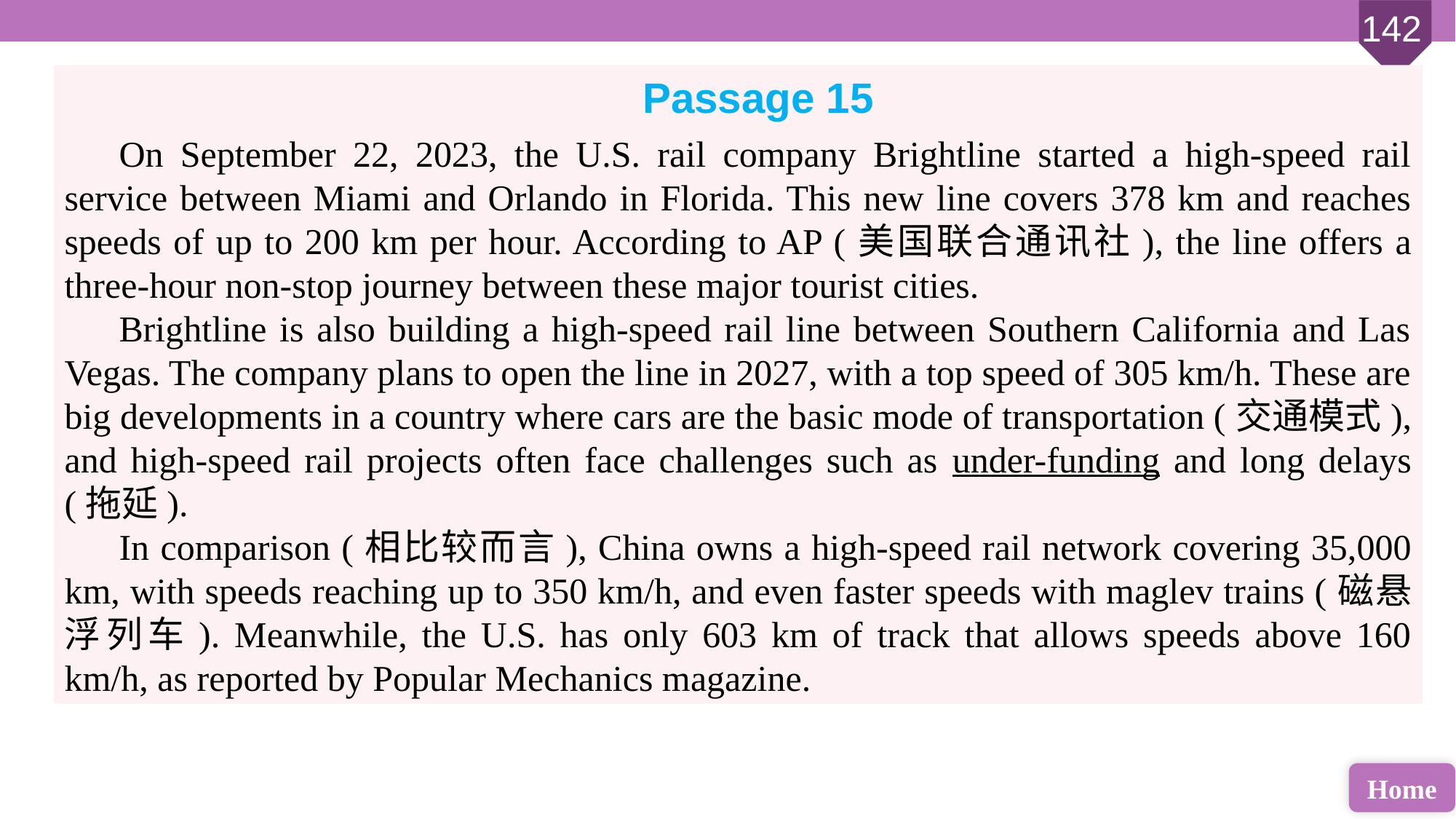

Passage 15
On September 22, 2023, the U.S. rail company Brightline started a high-speed rail service between Miami and Orlando in Florida. This new line covers 378 km and reaches speeds of up to 200 km per hour. According to AP (美国联合通讯社), the line offers a three-hour non-stop journey between these major tourist cities.
Brightline is also building a high-speed rail line between Southern California and Las Vegas. The company plans to open the line in 2027, with a top speed of 305 km/h. These are big developments in a country where cars are the basic mode of transportation (交通模式), and high-speed rail projects often face challenges such as under-funding and long delays (拖延).
In comparison (相比较而言), China owns a high-speed rail network covering 35,000 km, with speeds reaching up to 350 km/h, and even faster speeds with maglev trains (磁悬浮列车). Meanwhile, the U.S. has only 603 km of track that allows speeds above 160 km/h, as reported by Popular Mechanics magazine.